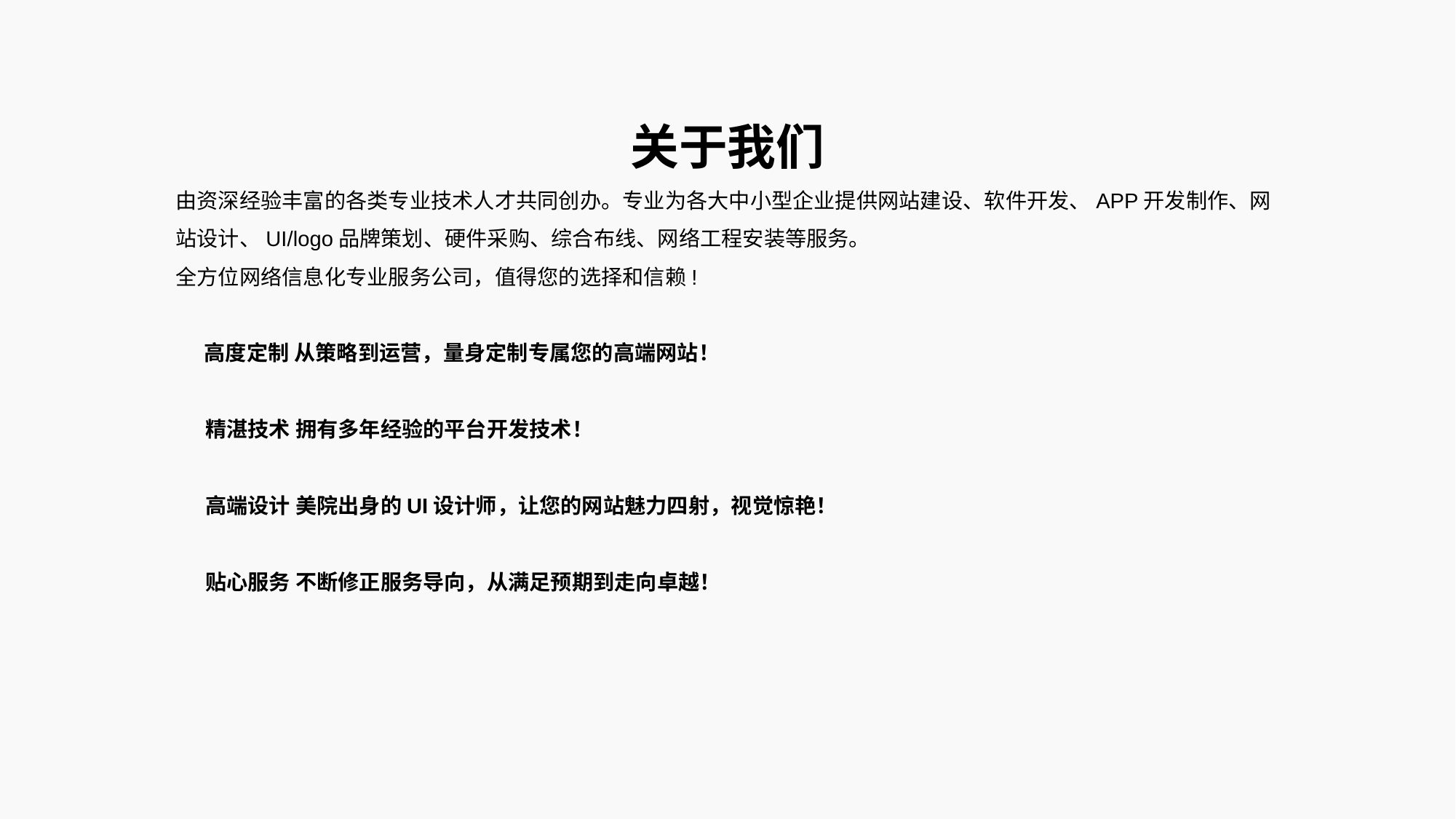

关于我们
由资深经验丰富的各类专业技术人才共同创办。专业为各大中小型企业提供网站建设、软件开发、APP开发制作、网站设计、UI/logo品牌策划、硬件采购、综合布线、网络工程安装等服务。
全方位网络信息化专业服务公司，值得您的选择和信赖!

     高度定制 从策略到运营，量身定制专属您的高端网站！

     精湛技术 拥有多年经验的平台开发技术！

     高端设计 美院出身的UI设计师，让您的网站魅力四射，视觉惊艳！

     贴心服务 不断修正服务导向，从满足预期到走向卓越！